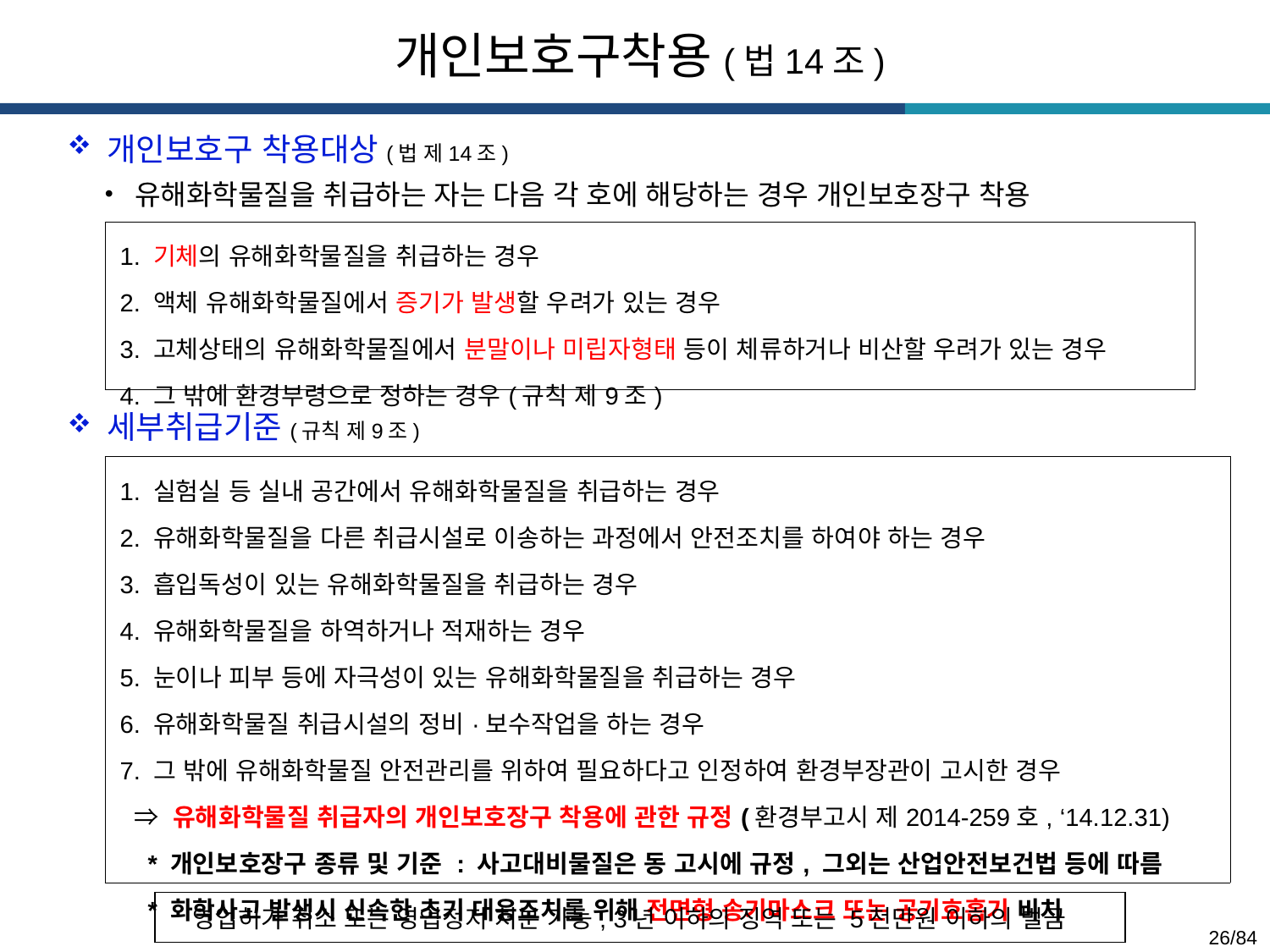

개인보호구착용(법14조)
개인보호구 착용대상(법 제14조)
유해화학물질을 취급하는 자는 다음 각 호에 해당하는 경우 개인보호장구 착용
| 1. 기체의 유해화학물질을 취급하는 경우 2. 액체 유해화학물질에서 증기가 발생할 우려가 있는 경우 3. 고체상태의 유해화학물질에서 분말이나 미립자형태 등이 체류하거나 비산할 우려가 있는 경우 4. 그 밖에 환경부령으로 정하는 경우(규칙 제9조) |
| --- |
세부취급기준(규칙 제9조)
| 1. 실험실 등 실내 공간에서 유해화학물질을 취급하는 경우 2. 유해화학물질을 다른 취급시설로 이송하는 과정에서 안전조치를 하여야 하는 경우 3. 흡입독성이 있는 유해화학물질을 취급하는 경우 4. 유해화학물질을 하역하거나 적재하는 경우 5. 눈이나 피부 등에 자극성이 있는 유해화학물질을 취급하는 경우 6. 유해화학물질 취급시설의 정비·보수작업을 하는 경우 7. 그 밖에 유해화학물질 안전관리를 위하여 필요하다고 인정하여 환경부장관이 고시한 경우 ⇒ 유해화학물질 취급자의 개인보호장구 착용에 관한 규정(환경부고시 제2014-259호, ‘14.12.31) \* 개인보호장구 종류 및 기준 : 사고대비물질은 동 고시에 규정, 그외는 산업안전보건법 등에 따름 \* 화학사고 발생시 신속한 초기 대응조치를 위해 전면형 송기마스크 또는 공기호흡기 비치 |
| --- |
영업허가 취소 또는 영업정지 처분 가능, 3년 이하의 징역 또는 5천만원 이하의 벌금